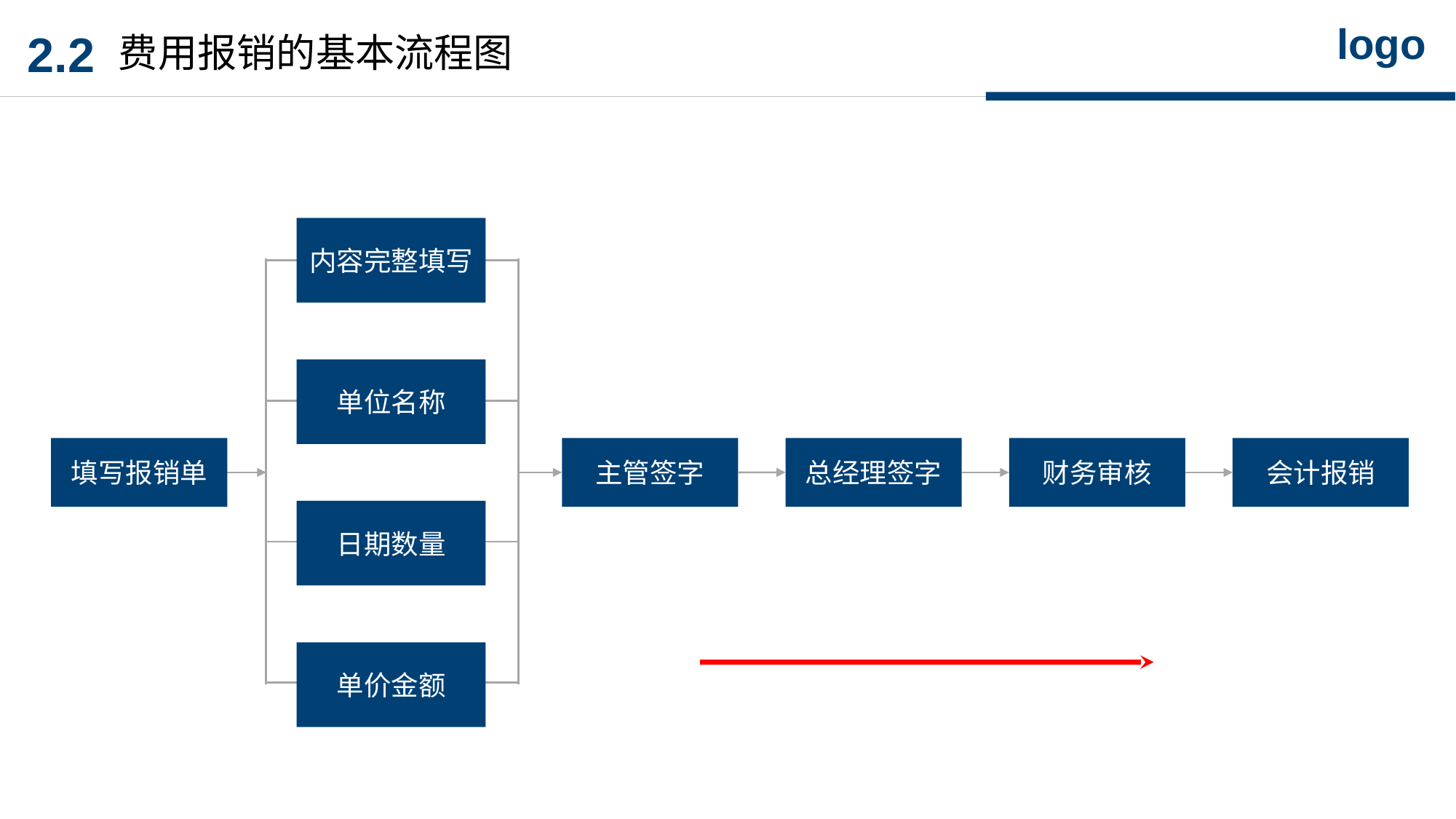

logo
2.2
费用报销的基本流程图

内容完整填写
单位名称
日期数量
单价金额
填写报销单
主管签字
总经理签字
财务审核
会计报销